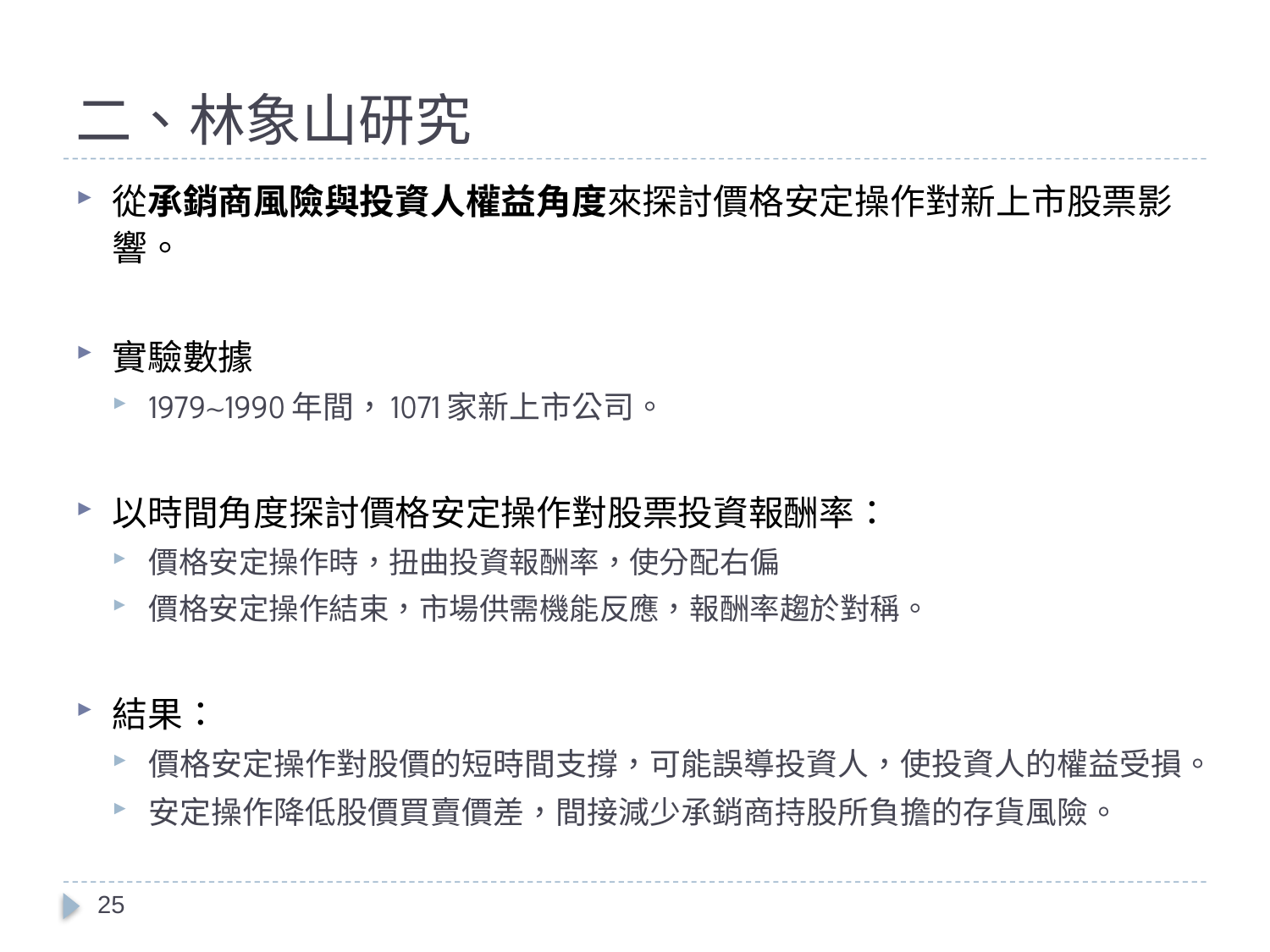

# 二、林象山研究
從承銷商風險與投資人權益角度來探討價格安定操作對新上市股票影響。

實驗數據
1979~1990年間，1071家新上市公司。

以時間角度探討價格安定操作對股票投資報酬率：
價格安定操作時，扭曲投資報酬率，使分配右偏
價格安定操作結束，市場供需機能反應，報酬率趨於對稱。

結果：
價格安定操作對股價的短時間支撐，可能誤導投資人，使投資人的權益受損。
安定操作降低股價買賣價差，間接減少承銷商持股所負擔的存貨風險。
25